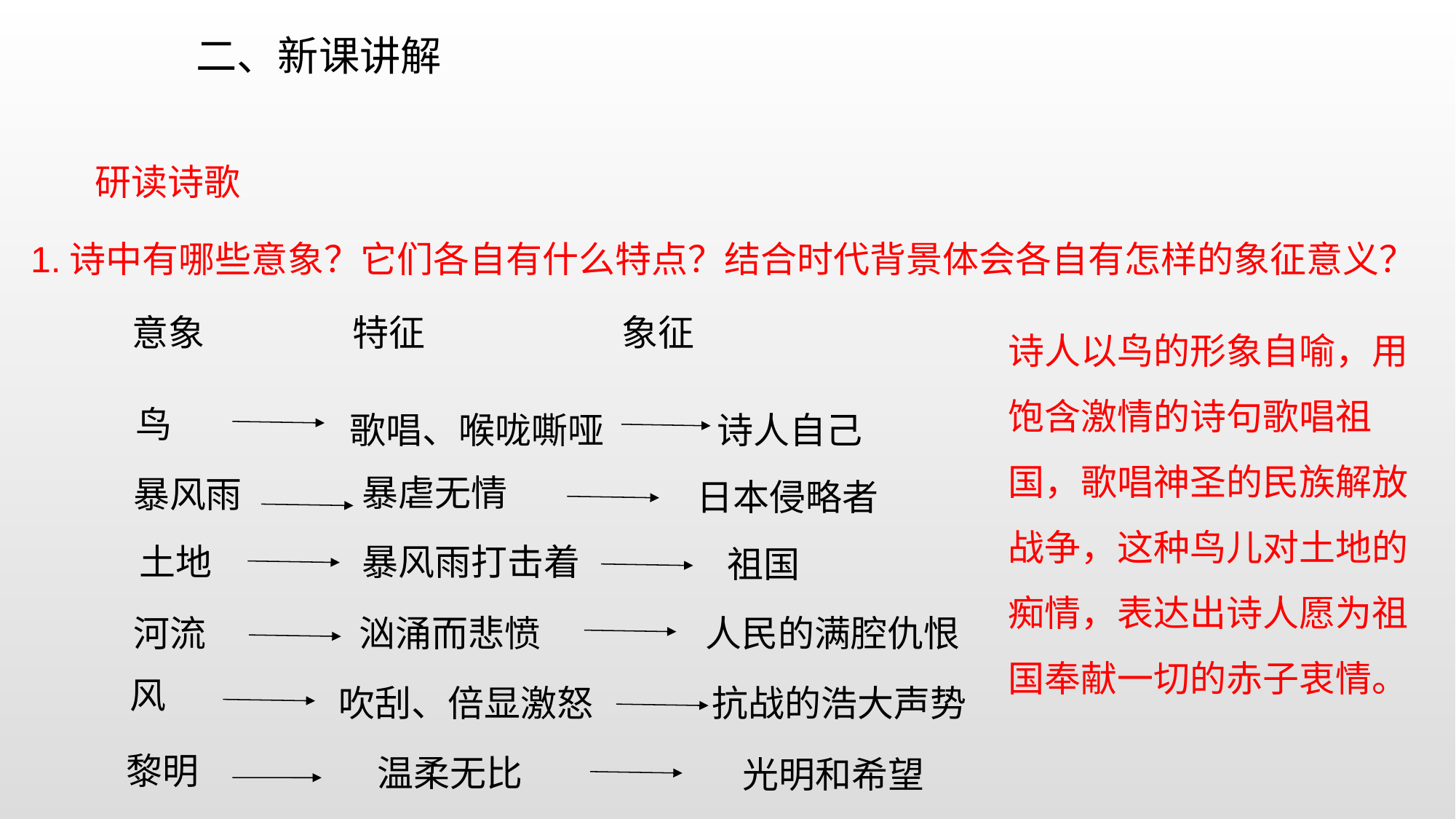

二、新课讲解

研读诗歌
1.诗中有哪些意象？它们各自有什么特点？结合时代背景体会各自有怎样的象征意义？

诗人以鸟的形象自喻，用饱含激情的诗句歌唱祖国，歌唱神圣的民族解放战争，这种鸟儿对土地的痴情，表达出诗人愿为祖国奉献一切的赤子衷情。

意象                  特征                        象征

鸟
歌唱、喉咙嘶哑
诗人自己

暴虐无情
暴风雨
日本侵略者

土地
暴风雨打击着
祖国

河流
汹涌而悲愤
人民的满腔仇恨

风
吹刮、倍显激怒
抗战的浩大声势

黎明
温柔无比
光明和希望